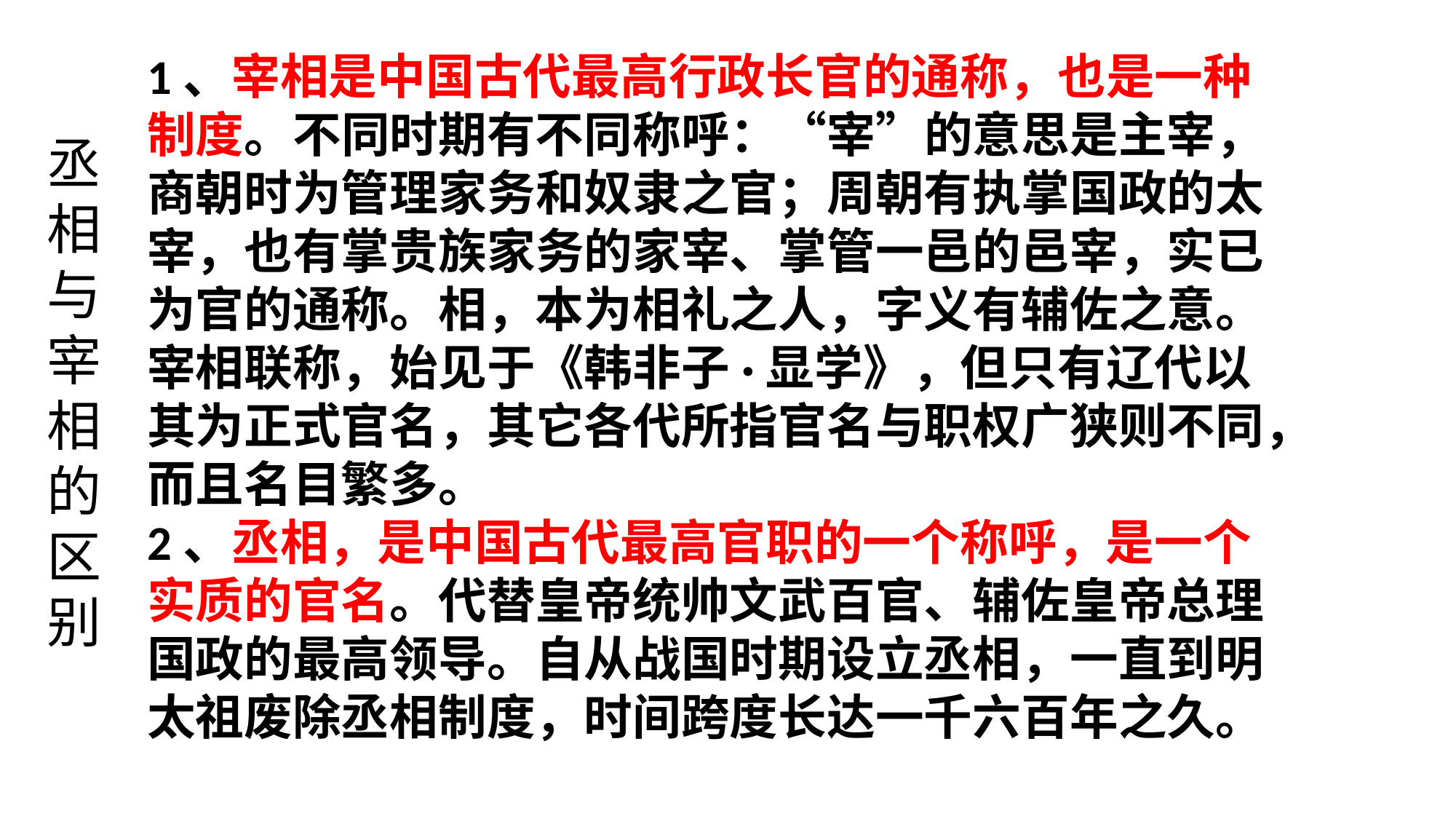

1、宰相是中国古代最高行政长官的通称，也是一种制度。不同时期有不同称呼：“宰”的意思是主宰，商朝时为管理家务和奴隶之官；周朝有执掌国政的太宰，也有掌贵族家务的家宰、掌管一邑的邑宰，实已为官的通称。相，本为相礼之人，字义有辅佐之意。宰相联称，始见于《韩非子·显学》，但只有辽代以其为正式官名，其它各代所指官名与职权广狭则不同，而且名目繁多。
2、丞相，是中国古代最高官职的一个称呼，是一个实质的官名。代替皇帝统帅文武百官、辅佐皇帝总理国政的最高领导。自从战国时期设立丞相，一直到明太祖废除丞相制度，时间跨度长达一千六百年之久。

丞相与宰相的区别